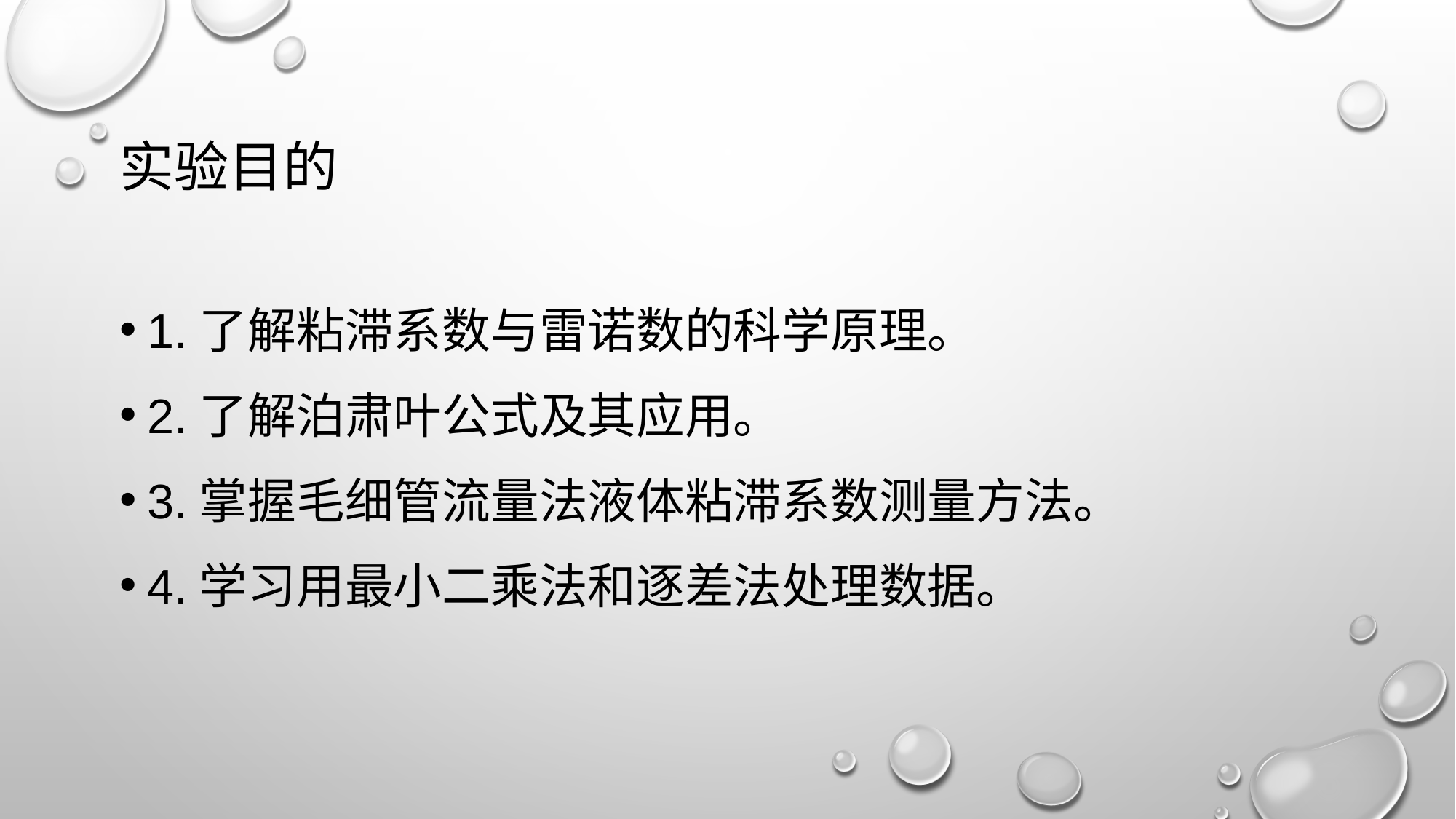

# 实验目的
1.了解粘滞系数与雷诺数的科学原理。
2.了解泊肃叶公式及其应用。
3.掌握毛细管流量法液体粘滞系数测量方法。
4.学习用最小二乘法和逐差法处理数据。